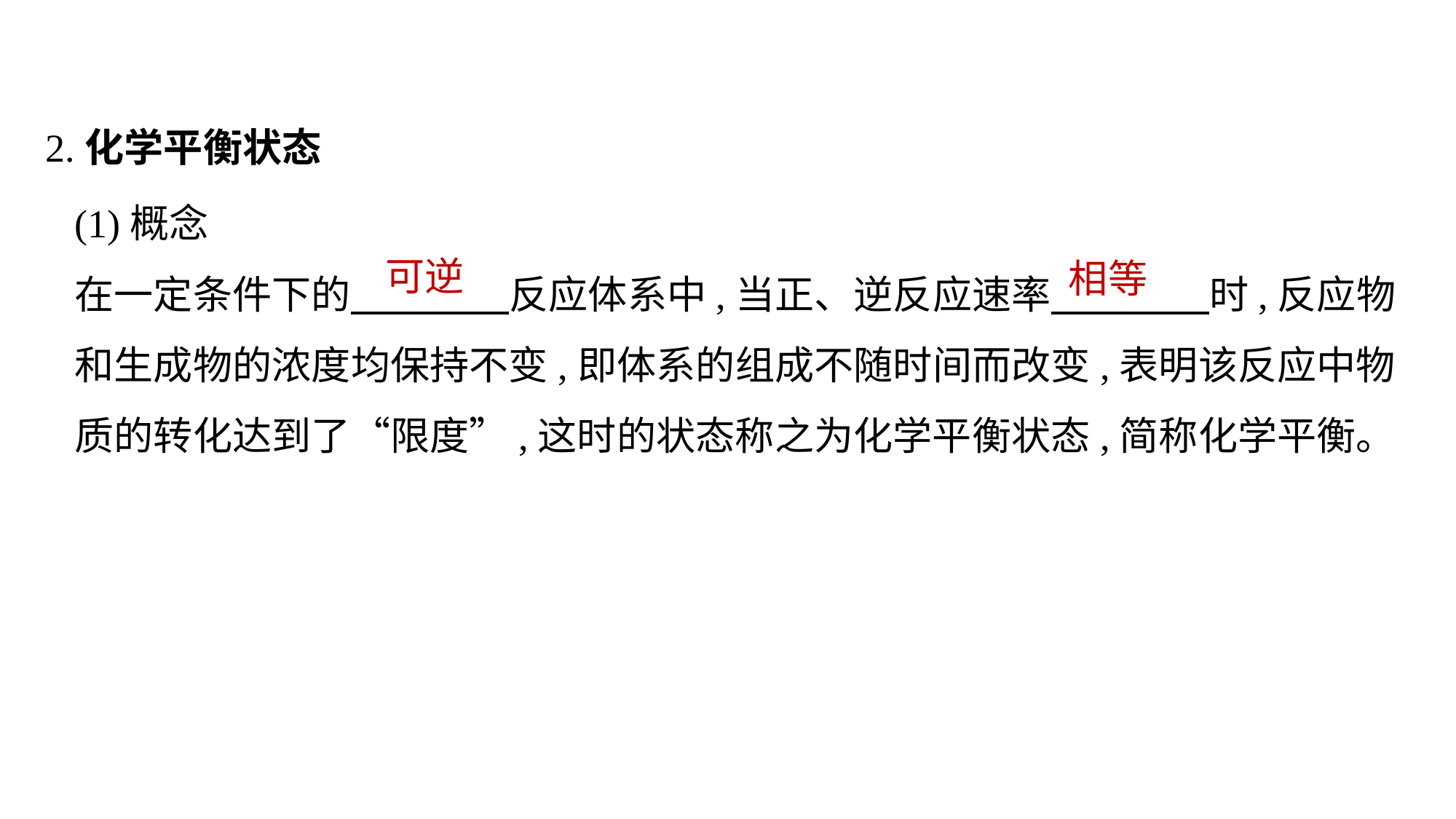

2.化学平衡状态
(1)概念
在一定条件下的　　　　反应体系中,当正、逆反应速率　　　　时,反应物和生成物的浓度均保持不变,即体系的组成不随时间而改变,表明该反应中物质的转化达到了“限度”,这时的状态称之为化学平衡状态,简称化学平衡。
可逆
相等